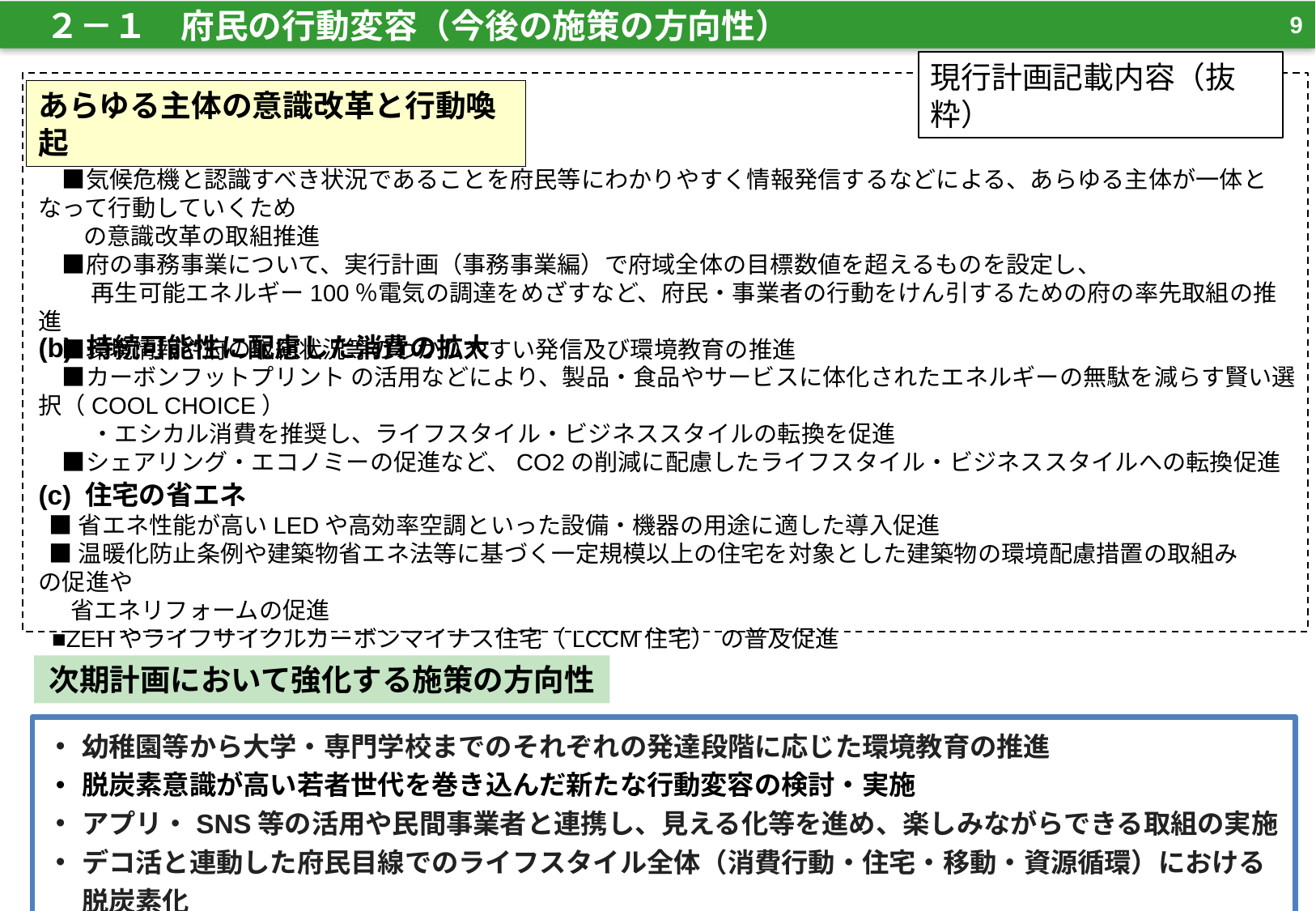

9
　２－１　府民の行動変容（今後の施策の方向性）
現行計画記載内容（抜粋）

あらゆる主体の意識改革と行動喚起
意識改革
　■気候危機と認識すべき状況であることを府民等にわかりやすく情報発信するなどによる、あらゆる主体が一体となって行動していくため
   　の意識改革の取組推進
　■府の事務事業について、実行計画（事務事業編）で府域全体の目標数値を超えるものを設定し、
　　 再生可能エネルギー100％電気の調達をめざすなど、府民・事業者の行動をけん引するための府の率先取組の推進
　■環境情報や府の取組状況等のわかりやすい発信及び環境教育の推進
(b) 持続可能性に配慮した消費の拡大
　■カーボンフットプリント の活用などにより、製品・食品やサービスに体化されたエネルギーの無駄を減らす賢い選択（COOL CHOICE）
　 　・エシカル消費を推奨し、ライフスタイル・ビジネススタイルの転換を促進
　■シェアリング・エコノミーの促進など、CO2の削減に配慮したライフスタイル・ビジネススタイルへの転換促進
(c) 住宅の省エネ
  ■省エネ性能が高いLEDや高効率空調といった設備・機器の用途に適した導入促進
  ■温暖化防止条例や建築物省エネ法等に基づく一定規模以上の住宅を対象とした建築物の環境配慮措置の取組みの促進や
     省エネリフォームの促進
  ■ZEHやライフサイクルカーボンマイナス住宅（LCCM住宅） の普及促進
次期計画において強化する施策の方向性
幼稚園等から大学・専門学校までのそれぞれの発達段階に応じた環境教育の推進
脱炭素意識が高い若者世代を巻き込んだ新たな行動変容の検討・実施
アプリ・SNS等の活用や民間事業者と連携し、見える化等を進め、楽しみながらできる取組の実施
デコ活と連動した府民目線でのライフスタイル全体（消費行動・住宅・移動・資源循環）における脱炭素化